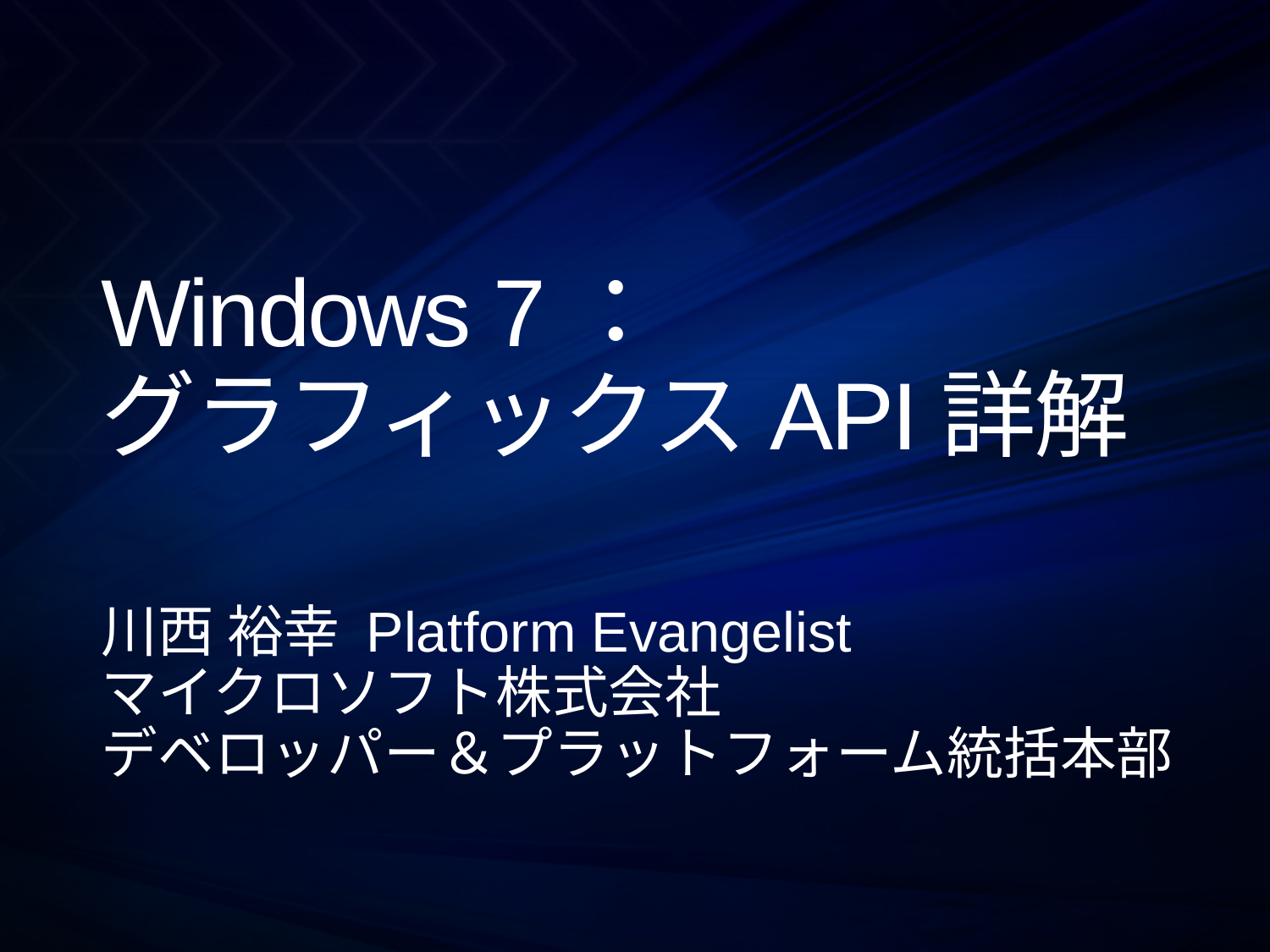

# Windows 7： グラフィックスAPI詳解
川西 裕幸 Platform Evangelist
マイクロソフト株式会社
デベロッパー＆プラットフォーム統括本部